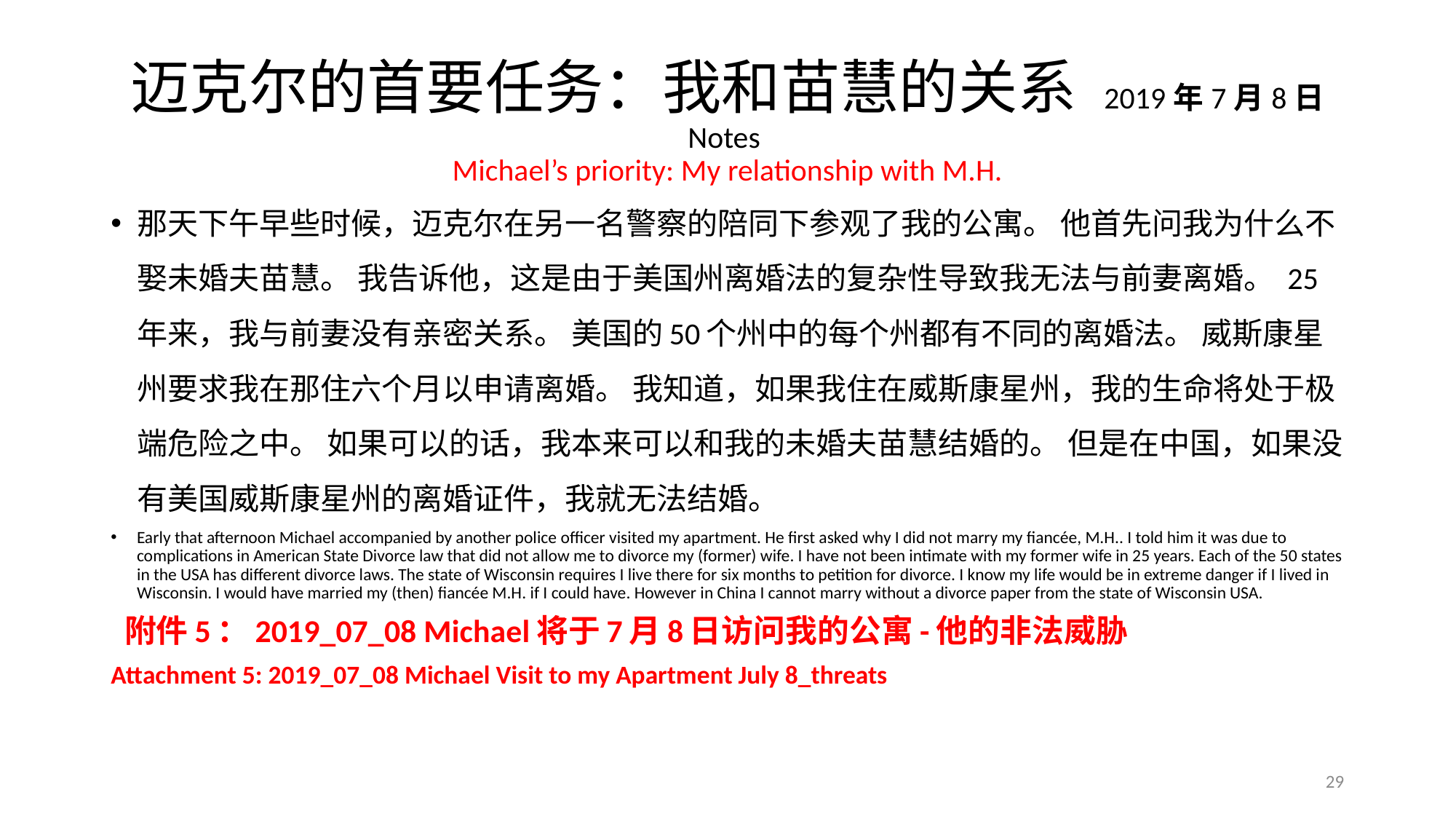

# 迈克尔的首要任务：我和苗慧的关系 2019年7月8日 Notes Michael’s priority: My relationship with M.H.
那天下午早些时候，迈克尔在另一名警察的陪同下参观了我的公寓。 他首先问我为什么不娶未婚夫苗慧。 我告诉他，这是由于美国州离婚法的复杂性导致我无法与前妻离婚。 25年来，我与前妻没有亲密关系。 美国的50个州中的每个州都有不同的离婚法。 威斯康星州要求我在那住六个月以申请离婚。 我知道，如果我住在威斯康星州，我的生命将处于极端危险之中。 如果可以的话，我本来可以和我的未婚夫苗慧结婚的。 但是在中国，如果没有美国威斯康星州的离婚证件，我就无法结婚。
Early that afternoon Michael accompanied by another police officer visited my apartment. He first asked why I did not marry my fiancée, M.H.. I told him it was due to complications in American State Divorce law that did not allow me to divorce my (former) wife. I have not been intimate with my former wife in 25 years. Each of the 50 states in the USA has different divorce laws. The state of Wisconsin requires I live there for six months to petition for divorce. I know my life would be in extreme danger if I lived in Wisconsin. I would have married my (then) fiancée M.H. if I could have. However in China I cannot marry without a divorce paper from the state of Wisconsin USA.
 附件5：2019_07_08 Michael将于7月8日访问我的公寓-他的非法威胁
Attachment 5: 2019_07_08 Michael Visit to my Apartment July 8_threats

29